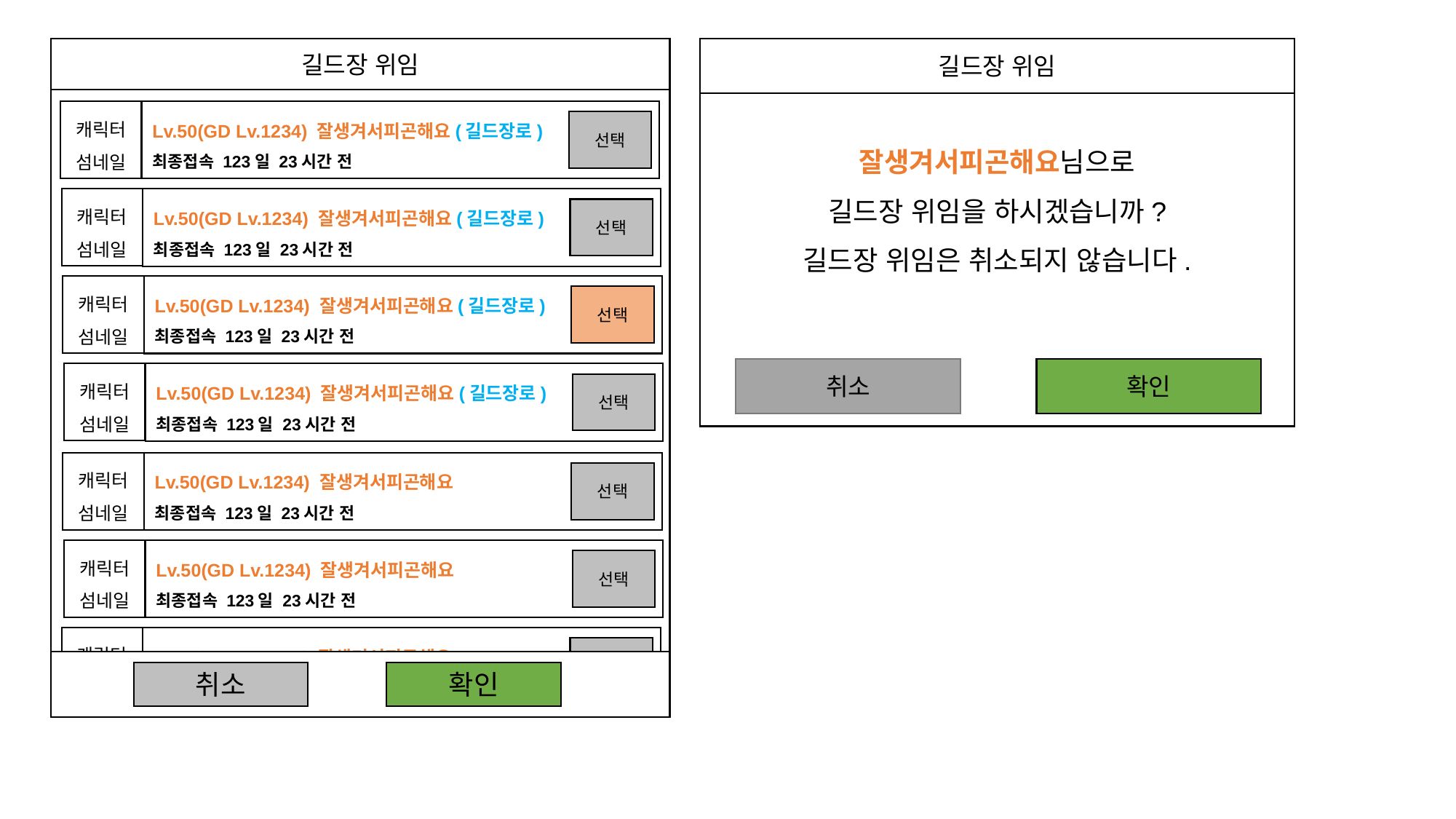

길드장 위임

캐릭터
섬네일
Lv.50(GD Lv.1234) 잘생겨서피곤해요(길드장로)
최종접속 123일 23시간 전
선택
캐릭터
섬네일
Lv.50(GD Lv.1234) 잘생겨서피곤해요(길드장로)
최종접속 123일 23시간 전
선택
캐릭터
섬네일
Lv.50(GD Lv.1234) 잘생겨서피곤해요(길드장로)
최종접속 123일 23시간 전
선택
캐릭터
섬네일
Lv.50(GD Lv.1234) 잘생겨서피곤해요(길드장로)
최종접속 123일 23시간 전
선택
캐릭터
섬네일
Lv.50(GD Lv.1234) 잘생겨서피곤해요
최종접속 123일 23시간 전
선택
캐릭터
섬네일
Lv.50(GD Lv.1234) 잘생겨서피곤해요
최종접속 123일 23시간 전
선택
캐릭터
섬네일
Lv.50(GD Lv.1234) 잘생겨서피곤해요
최종접속 123일 23시간 전
선택

취소
확인
길드장 위임
잘생겨서피곤해요님으로
길드장 위임을 하시겠습니까?
길드장 위임은 취소되지 않습니다.

취소
확인